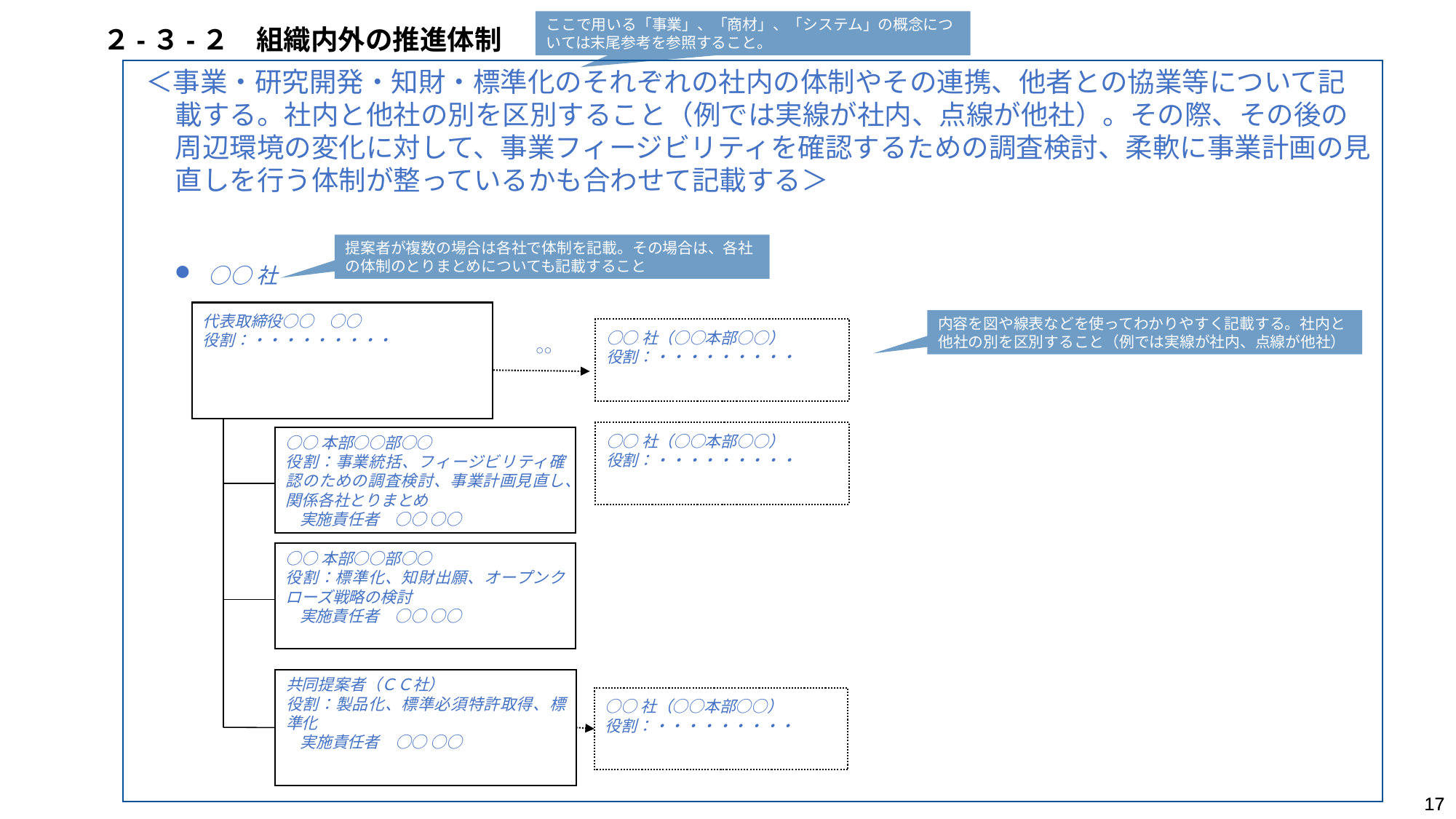

ここで用いる「事業」、「商材」、「システム」の概念については末尾参考を参照すること。
２-３-２　組織内外の推進体制
＜事業・研究開発・知財・標準化のそれぞれの社内の体制やその連携、他者との協業等について記載する。社内と他社の別を区別すること（例では実線が社内、点線が他社）。その際、その後の周辺環境の変化に対して、事業フィージビリティを確認するための調査検討、柔軟に事業計画の見直しを行う体制が整っているかも合わせて記載する＞

提案者が複数の場合は各社で体制を記載。その場合は、各社の体制のとりまとめについても記載すること
○○社
代表取締役○○　○○
役割：・・・・・・・・・

内容を図や線表などを使ってわかりやすく記載する。社内と他社の別を区別すること（例では実線が社内、点線が他社）
○○社（○○本部○○）
役割：・・・・・・・・・
○○
○○社（○○本部○○）
役割：・・・・・・・・・
○○本部○○部○○
役割：事業統括、フィージビリティ確認のための調査検討、事業計画見直し、関係各社とりまとめ
実施責任者　○○ ○○
○○本部○○部○○
役割：標準化、知財出願、オープンクローズ戦略の検討
実施責任者　○○ ○○
共同提案者（ＣＣ社）
役割：製品化、標準必須特許取得、標準化
実施責任者　○○ ○○
○○社（○○本部○○）
役割：・・・・・・・・・
17